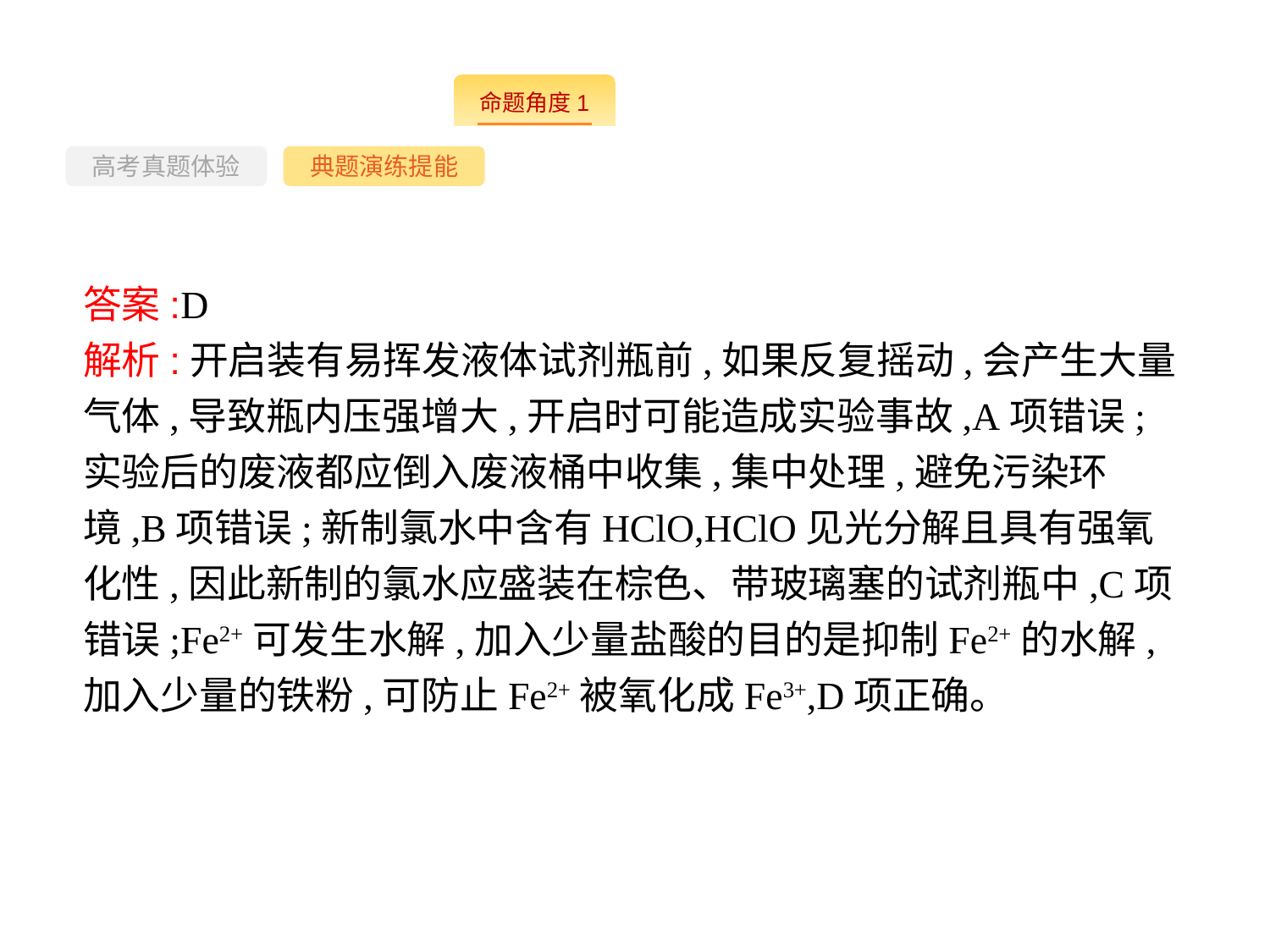

-17-
高考真题体验
典题演练提能
答案:D
解析:开启装有易挥发液体试剂瓶前,如果反复摇动,会产生大量气体,导致瓶内压强增大,开启时可能造成实验事故,A项错误;实验后的废液都应倒入废液桶中收集,集中处理,避免污染环境,B项错误;新制氯水中含有HClO,HClO见光分解且具有强氧化性,因此新制的氯水应盛装在棕色、带玻璃塞的试剂瓶中,C项错误;Fe2+可发生水解,加入少量盐酸的目的是抑制Fe2+的水解,加入少量的铁粉,可防止Fe2+被氧化成Fe3+,D项正确。